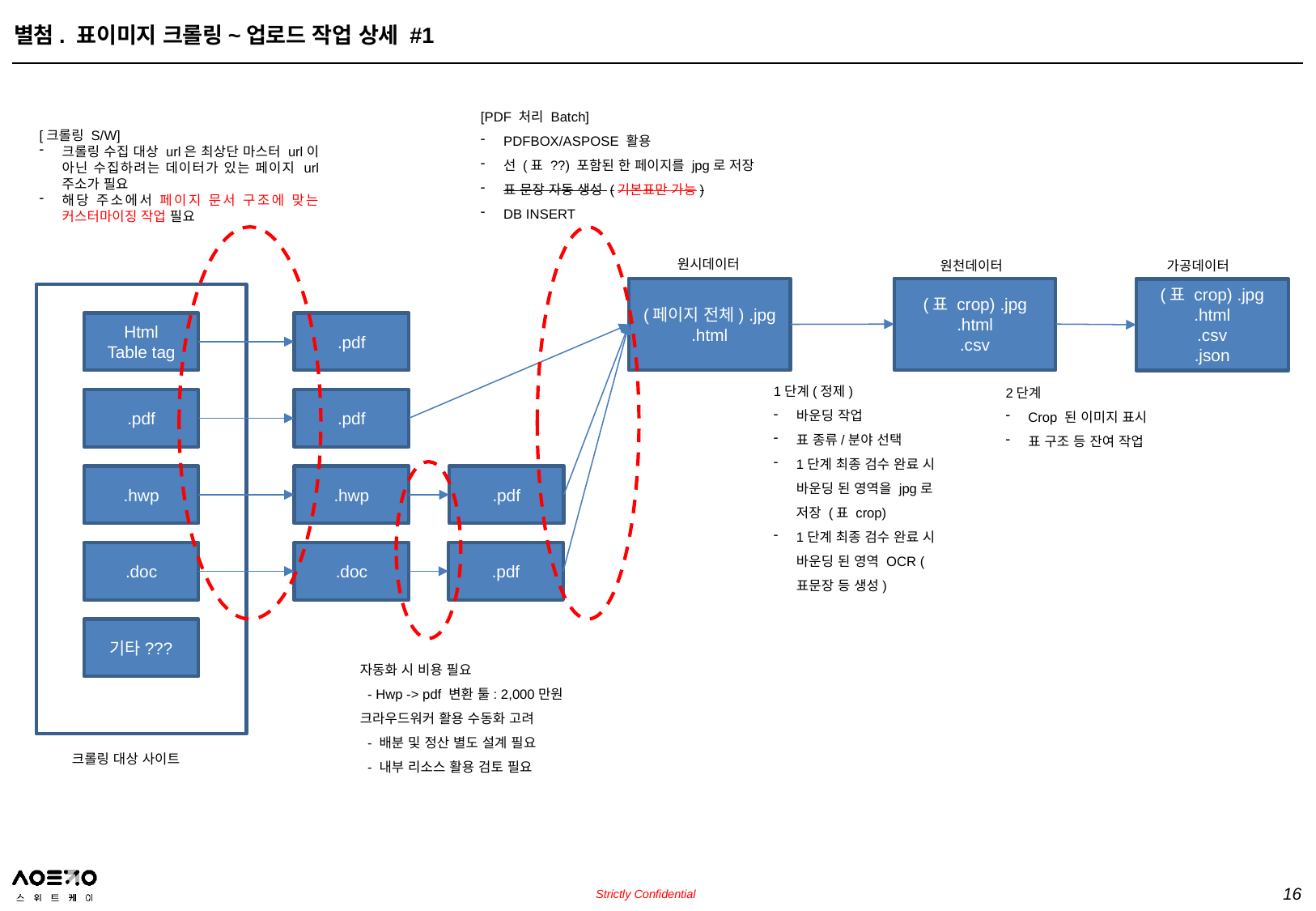

별첨. 표이미지 크롤링~업로드 작업 상세 #1
[PDF 처리 Batch]
PDFBOX/ASPOSE 활용
선 (표 ??) 포함된 한 페이지를 jpg로 저장
표 문장 자동 생성 (기본표만 가능)
DB INSERT
[크롤링 S/W]
크롤링 수집 대상 url은 최상단 마스터 url이 아닌 수집하려는 데이터가 있는 페이지 url 주소가 필요
해당 주소에서 페이지 문서 구조에 맞는 커스터마이징 작업 필요

원시데이터
가공데이터
원천데이터
(표 crop) .jpg
.html
.csv
(페이지 전체) .jpg
.html
(표 crop) .jpg
.html
.csv
.json

Html
Table tag
.pdf
1단계(정제)
바운딩 작업
표 종류/분야 선택
1단계 최종 검수 완료 시 바운딩 된 영역을 jpg로 저장 (표 crop)
1단계 최종 검수 완료 시 바운딩 된 영역 OCR (표문장 등 생성)

2단계
Crop 된 이미지 표시
표 구조 등 잔여 작업
.pdf
.pdf

.hwp
.hwp
.pdf
.pdf
.doc
.doc
기타???
자동화 시 비용 필요
  - Hwp -> pdf 변환 툴: 2,000만원
크라우드워커 활용 수동화 고려
  - 배분 및 정산 별도 설계 필요
  - 내부 리소스 활용 검토 필요
크롤링 대상 사이트